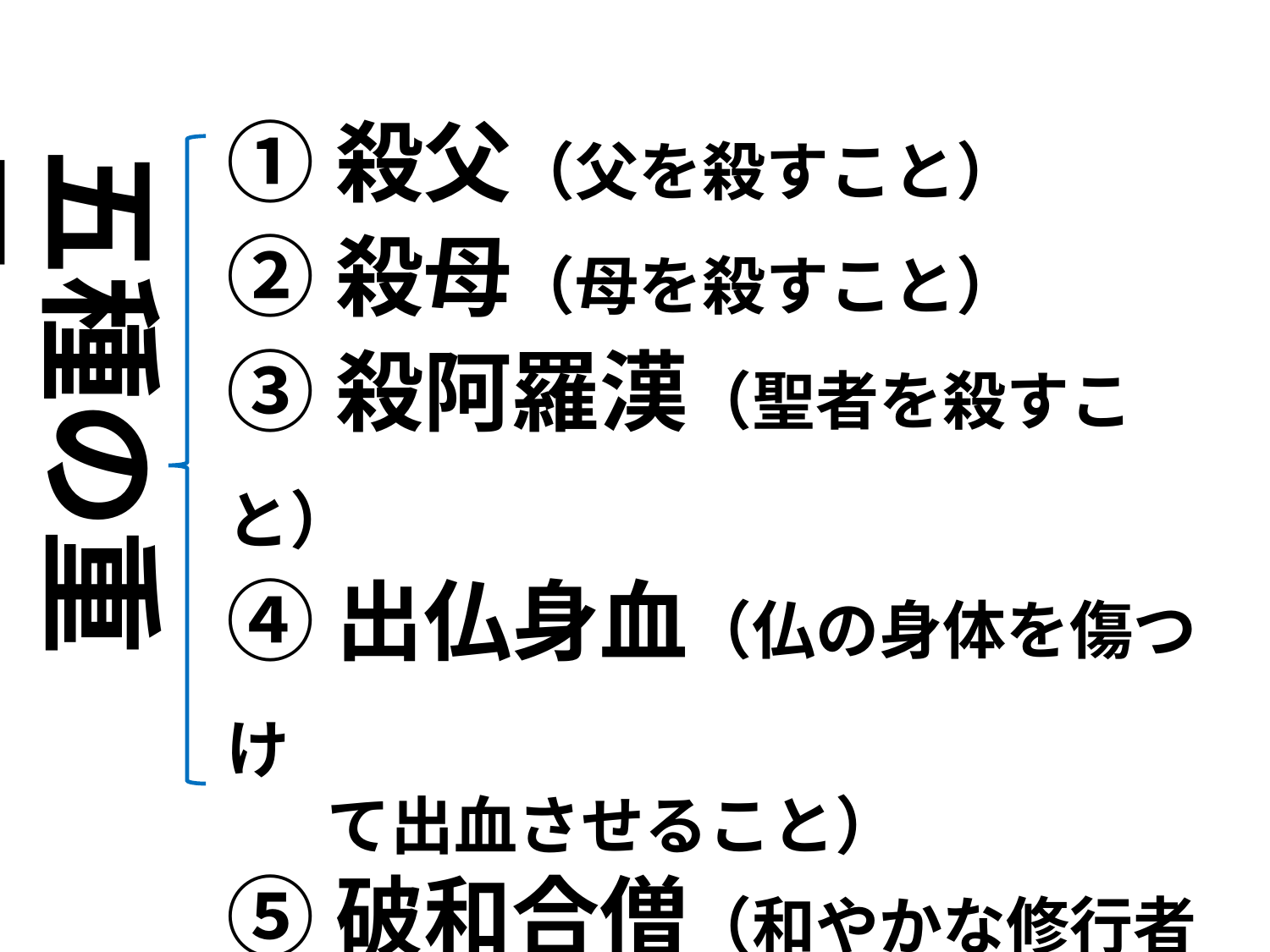

①殺父（父を殺すこと）
②殺母（母を殺すこと）
③殺阿羅漢（聖者を殺すこと）
④出仏身血（仏の身体を傷つけ
      て出血させること）
⑤破和合僧（和やかな修行者の
      集団を分裂させること）
五種の重罪